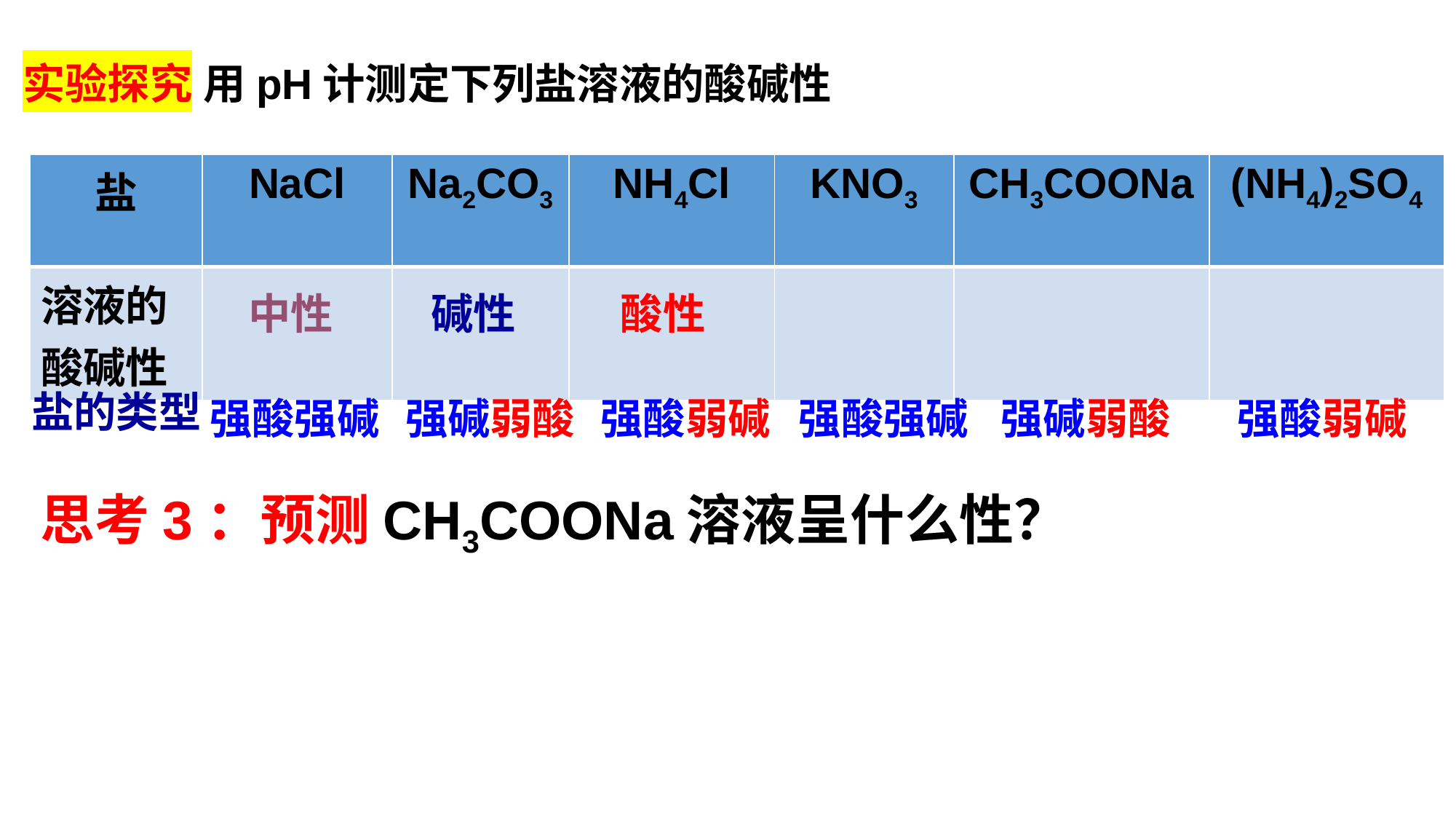

用pH计测定下列盐溶液的酸碱性
实验探究
| 盐 | NaCl | Na2CO3 | NH4Cl | KNO3 | CH3COONa | (NH4)2SO4 |
| --- | --- | --- | --- | --- | --- | --- |
| 溶液的 酸碱性 |  |  |  |  |  |  |
中性
碱性
酸性
盐的类型
强酸强碱
强碱弱酸
强酸弱碱
强酸强碱
强碱弱酸
强酸弱碱
思考3：预测CH3COONa溶液呈什么性？